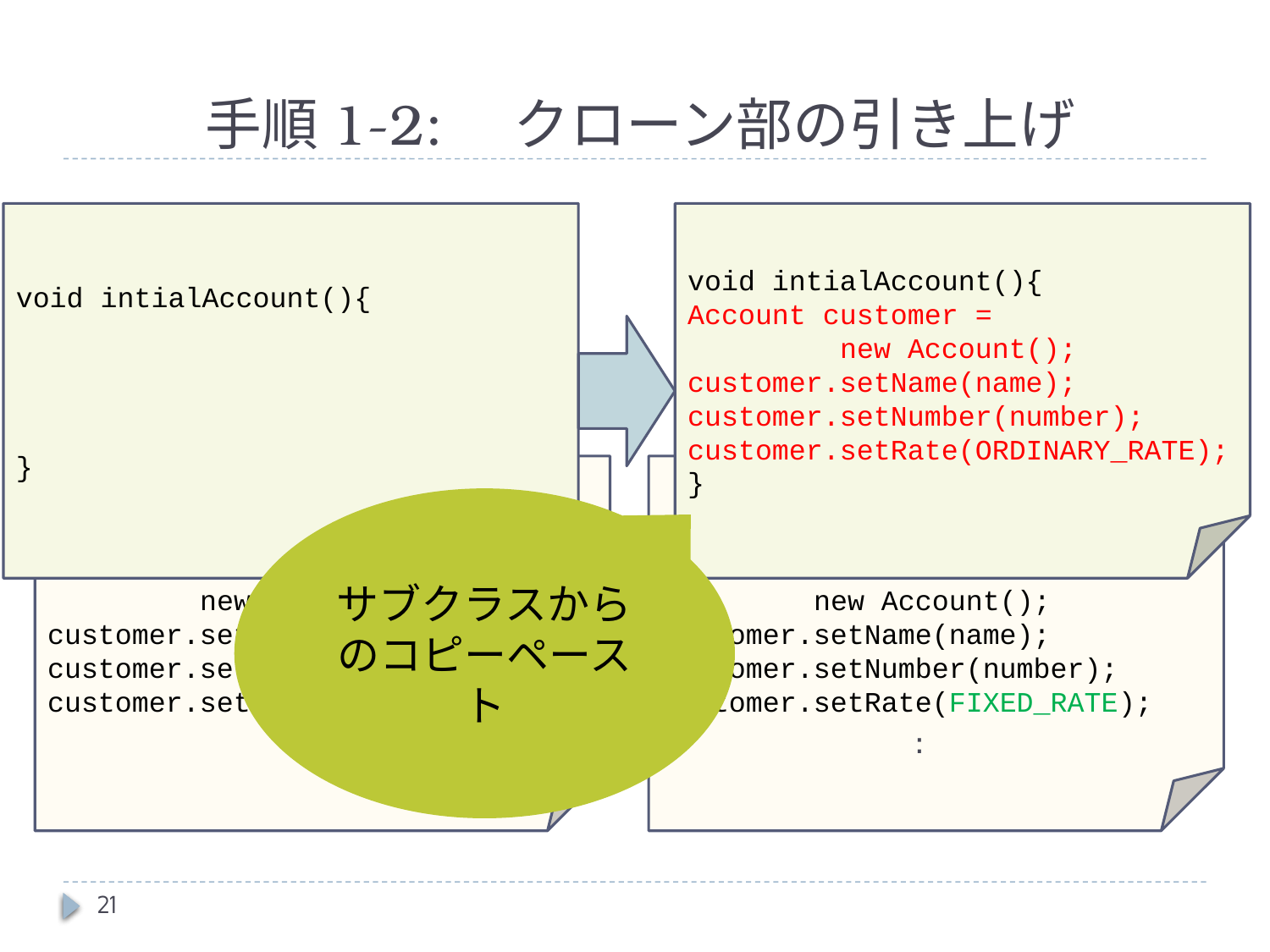

# 手順1-2:　クローン部の引き上げ

void intialAccount(){

}

void intialAccount(){
Account customer =
         new Account();
customer.setName(name);
customer.setNumber(number);
customer.setRate(ORDINARY_RATE);
}

		:
Account customer =
         new Account();
customer.setName(name);
customer.setNumber(number);
customer.setRate(ORDINARY_RATE);
		:

		:
Account customer =
         new Account();
customer.setName(name);
customer.setNumber(number);
customer.setRate(FIXED_RATE);
		:
サブクラスからのコピーペースト
21